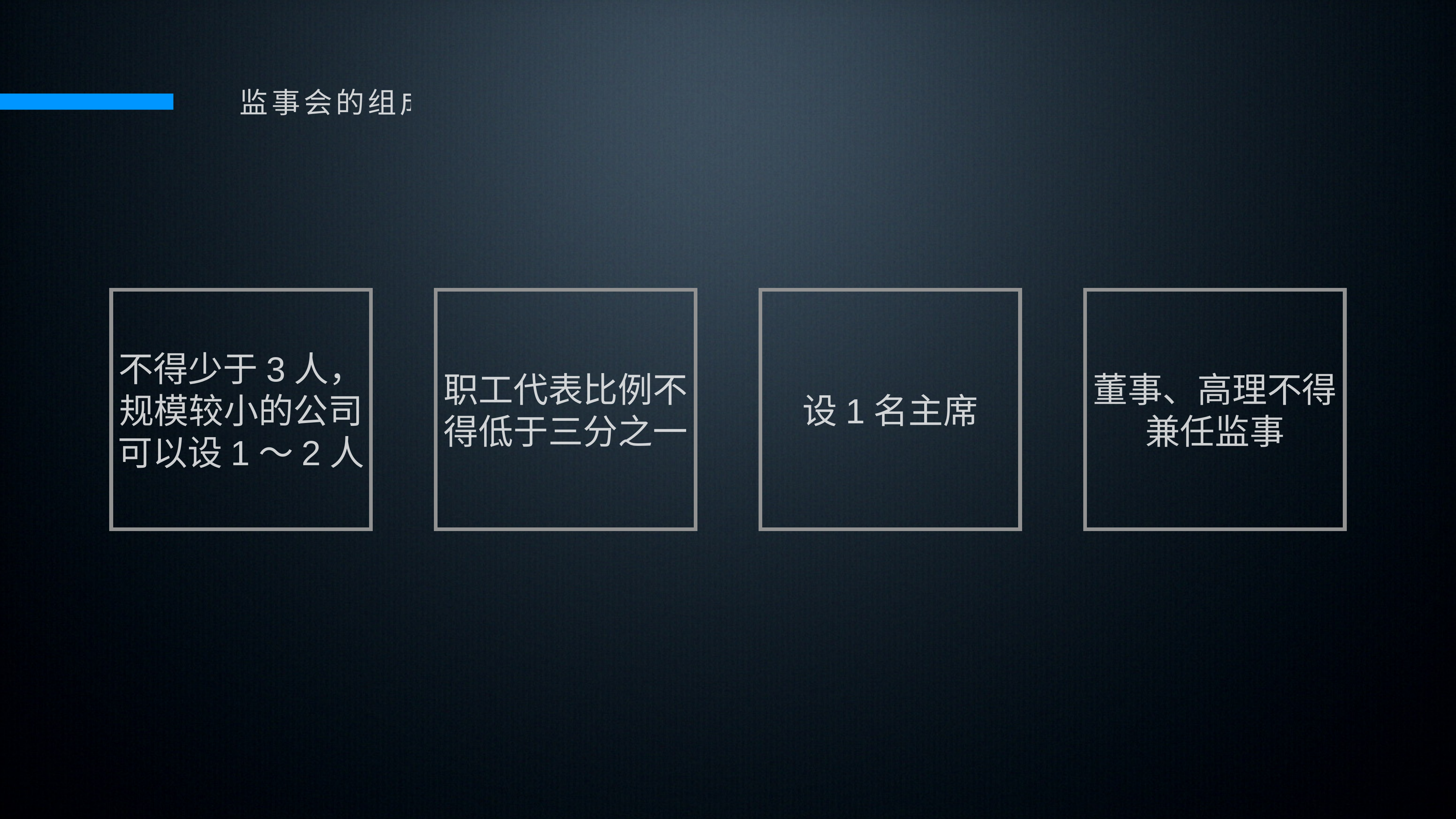

监事会的组成

不得少于3人，规模较小的公司可以设1～2人
职工代表比例不得低于三分之一
设1名主席
董事、高理不得兼任监事